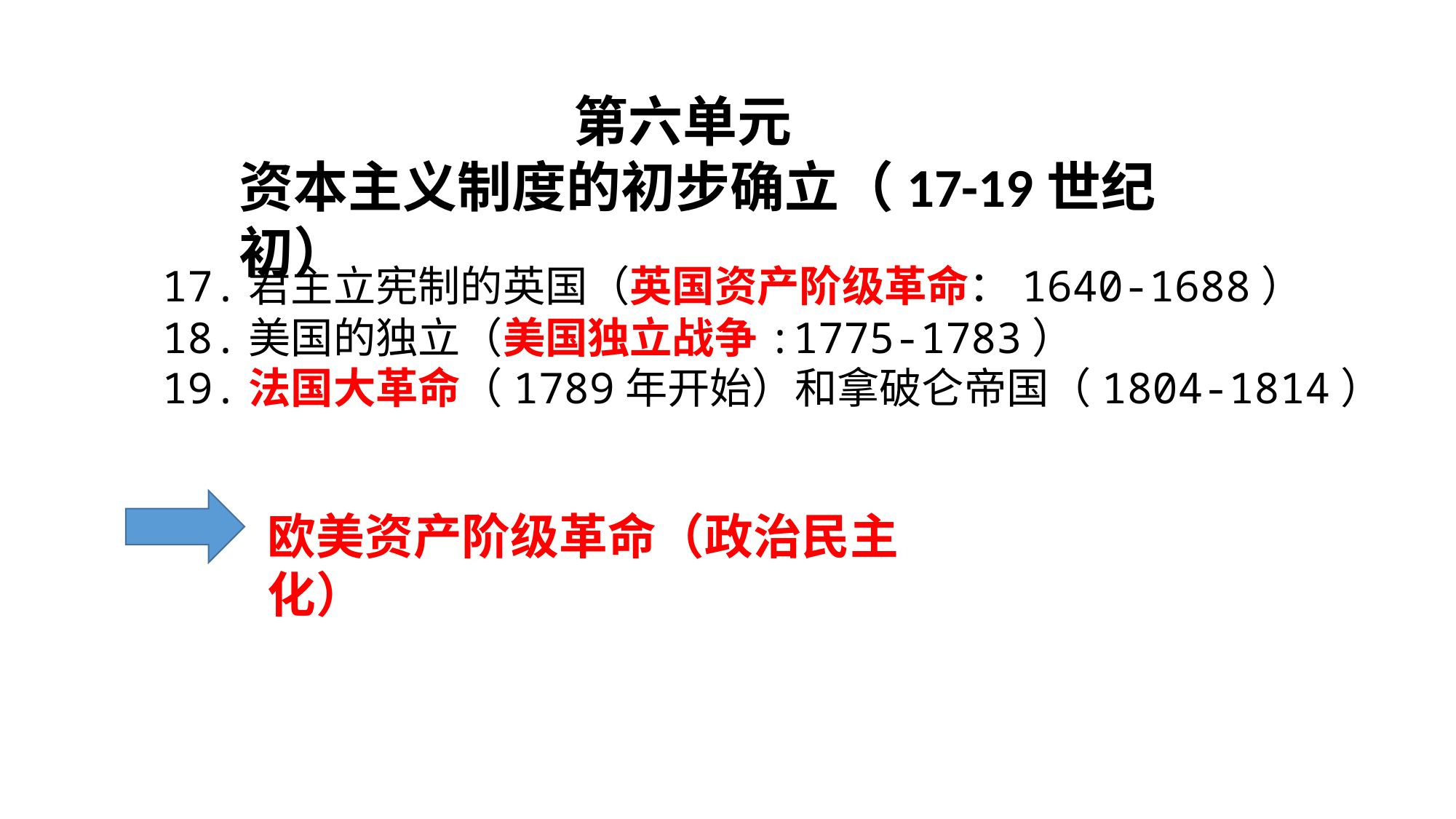

第六单元
资本主义制度的初步确立（17-19世纪初）
17.君主立宪制的英国（英国资产阶级革命：1640-1688）
18.美国的独立（美国独立战争:1775-1783）
19.法国大革命（1789年开始）和拿破仑帝国（1804-1814）

欧美资产阶级革命（政治民主化）